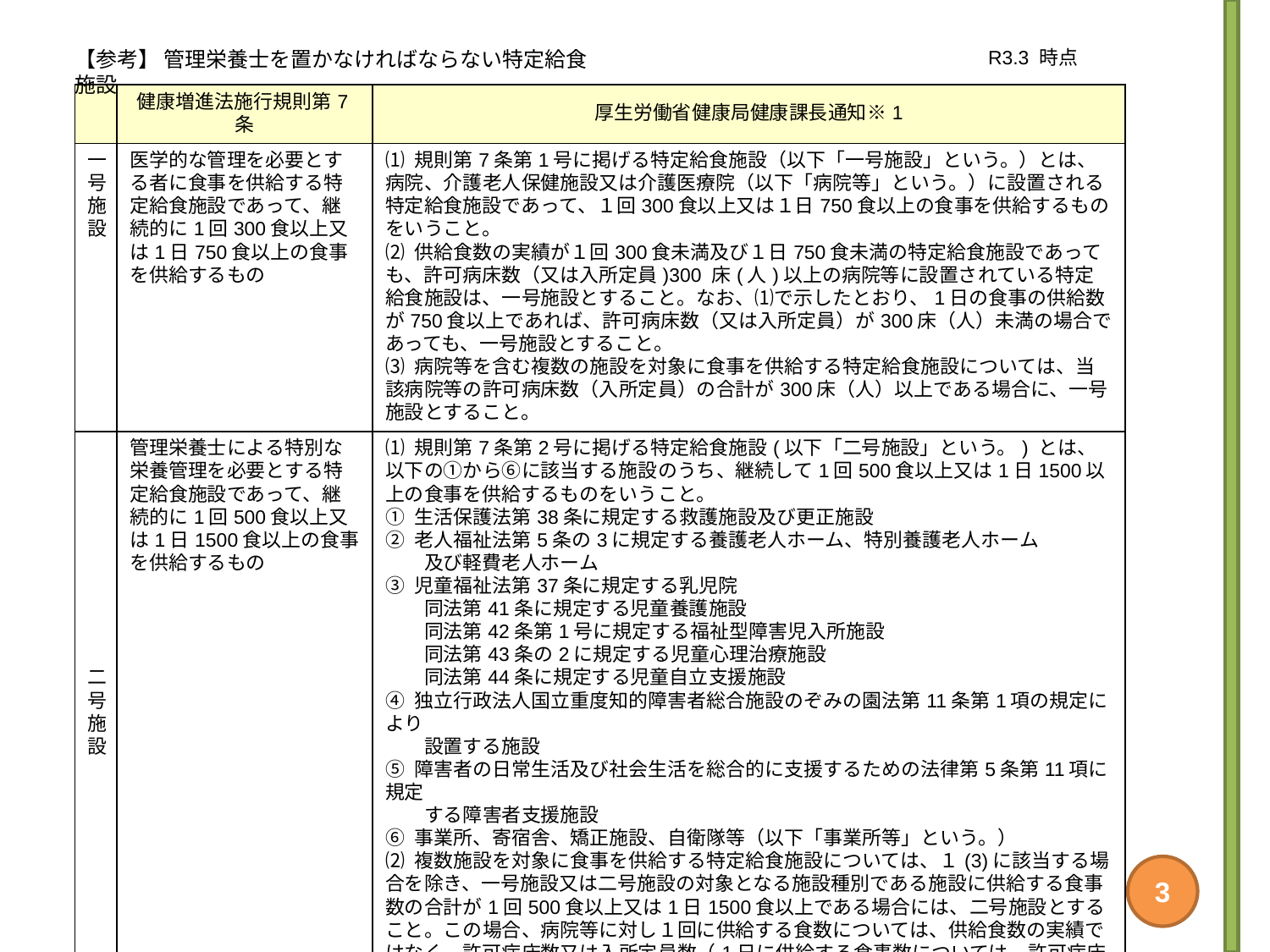

R3.3 時点
【参考】 管理栄養士を置かなければならない特定給食施設
|  | 健康増進法施行規則第7条 | 厚生労働省健康局健康課長通知※1 |
| --- | --- | --- |
| 一号施設 | 医学的な管理を必要とする者に食事を供給する特定給食施設であって、継続的に1回300食以上又は1日750食以上の食事を供給するもの | ⑴ 規則第7条第1号に掲げる特定給食施設（以下「一号施設」という。）とは、病院、介護老人保健施設又は介護医療院（以下「病院等」という。）に設置される特定給食施設であって、１回300食以上又は１日750食以上の食事を供給するものをいうこと。 ⑵ 供給食数の実績が１回300食未満及び１日750食未満の特定給食施設であっても、許可病床数（又は入所定員)300 床(人)以上の病院等に設置されている特定給食施設は、一号施設とすること。なお、⑴で示したとおり、1日の食事の供給数が750食以上であれば、許可病床数（又は入所定員）が300床（人）未満の場合であっても、一号施設とすること。 ⑶ 病院等を含む複数の施設を対象に食事を供給する特定給食施設については、当該病院等の許可病床数（入所定員）の合計が300床（人）以上である場合に、一号施設とすること。 |
| 二号施設 | 管理栄養士による特別な栄養管理を必要とする特定給食施設であって、継続的に1回500食以上又は1日1500食以上の食事を供給するもの | ⑴ 規則第7条第2号に掲げる特定給食施設(以下「二号施設」という。) とは、以下の①から⑥に該当する施設のうち、継続して1回500食以上又は1日1500以上の食事を供給するものをいうこと。 ① 生活保護法第38条に規定する救護施設及び更正施設 ② 老人福祉法第5条の3に規定する養護老人ホーム、特別養護老人ホーム 　　及び軽費老人ホーム ③ 児童福祉法第37条に規定する乳児院 　　同法第41条に規定する児童養護施設 　　同法第42条第1号に規定する福祉型障害児入所施設 　　同法第43条の2に規定する児童心理治療施設 　　同法第44条に規定する児童自立支援施設 ④ 独立行政法人国立重度知的障害者総合施設のぞみの園法第11条第1項の規定により 　　設置する施設 ⑤ 障害者の日常生活及び社会生活を総合的に支援するための法律第5条第11項に規定 　　する障害者支援施設 ⑥ 事業所、寄宿舎、矯正施設、自衛隊等（以下「事業所等」という。） ⑵ 複数施設を対象に食事を供給する特定給食施設については、１(3)に該当する場合を除き、一号施設又は二号施設の対象となる施設種別である施設に供給する食事数の合計が1回500食以上又は1日1500食以上である場合には、二号施設とすること。この場合、病院等に対し１回に供給する食数については、供給食数の実績ではなく、許可病床数又は入所定員数（1日に供給する食事数については、許可病床数又は入所定員数の3倍の数）として取り扱うものとすること。 |
3